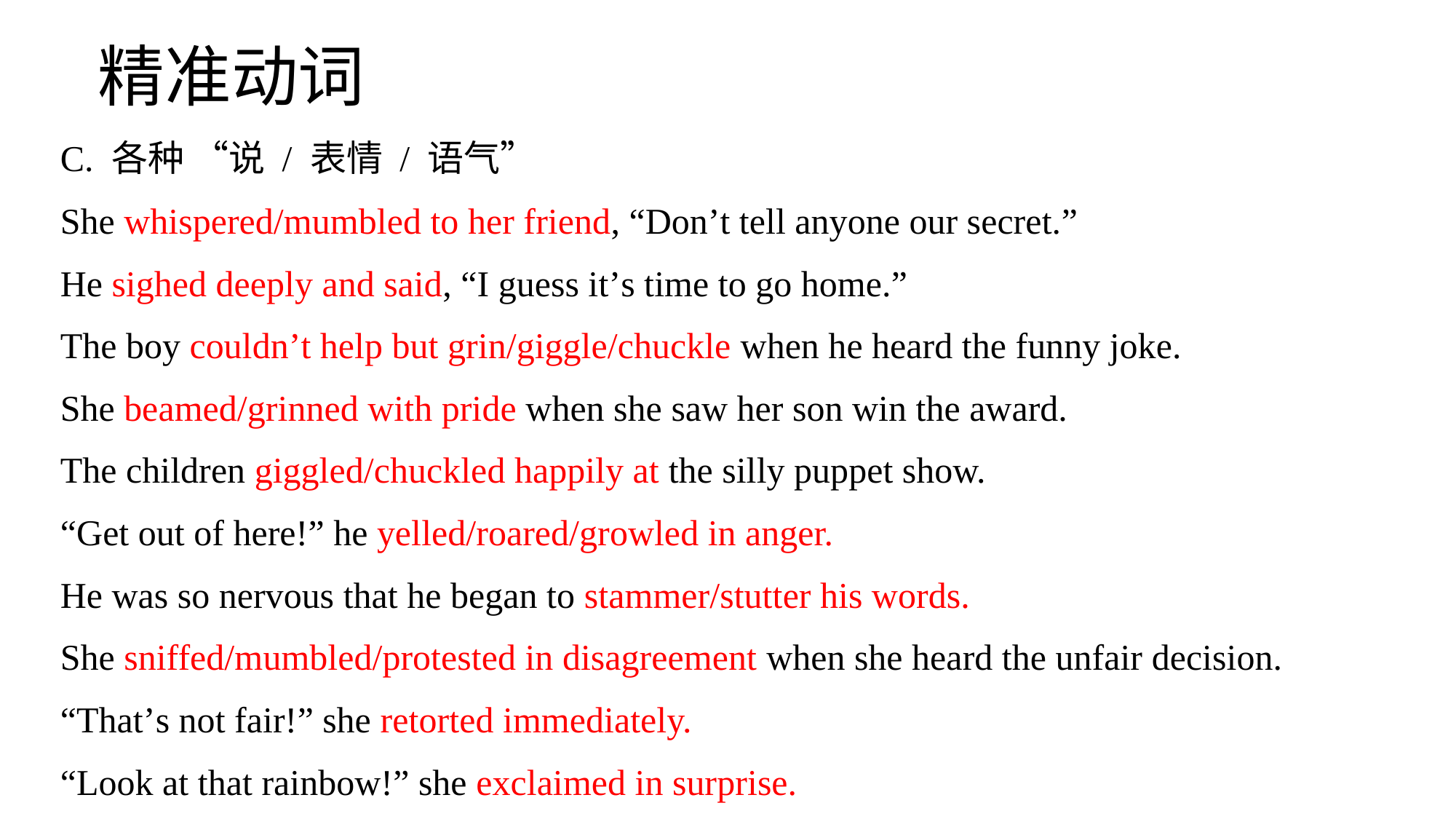

# 精准动词
C. 各种 “说 / 表情 / 语气”
She whispered/mumbled to her friend, “Don’t tell anyone our secret.”
He sighed deeply and said, “I guess it’s time to go home.”
The boy couldn’t help but grin/giggle/chuckle when he heard the funny joke.
She beamed/grinned with pride when she saw her son win the award.
The children giggled/chuckled happily at the silly puppet show.
“Get out of here!” he yelled/roared/growled in anger.
He was so nervous that he began to stammer/stutter his words.
She sniffed/mumbled/protested in disagreement when she heard the unfair decision.
“That’s not fair!” she retorted immediately.
“Look at that rainbow!” she exclaimed in surprise.